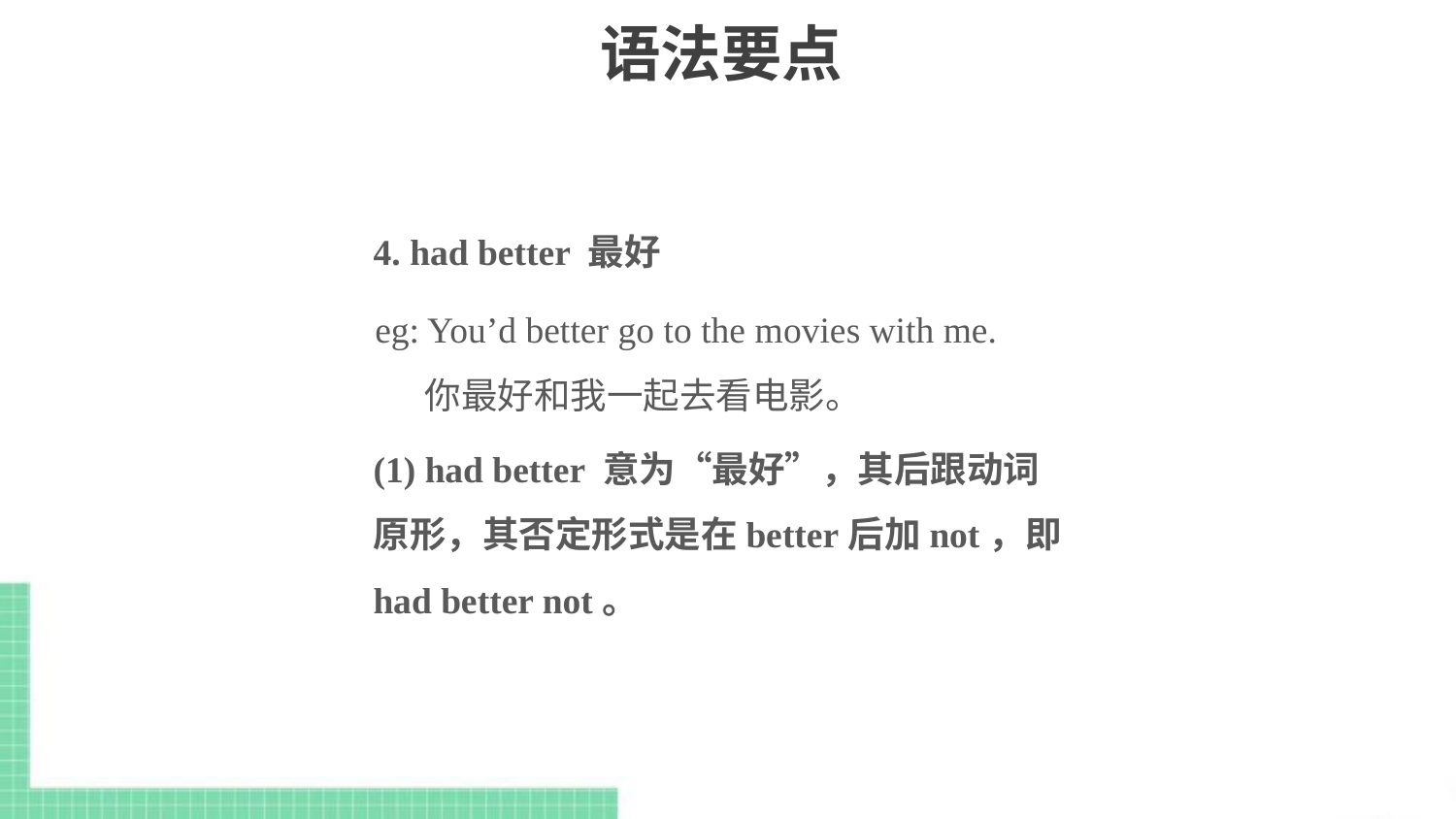

# 语法要点
4. had better 最好
eg: You’d better go to the movies with me.
     你最好和我一起去看电影。
(1) had better 意为“最好”，其后跟动词原形，其否定形式是在better后加not，即had better not。